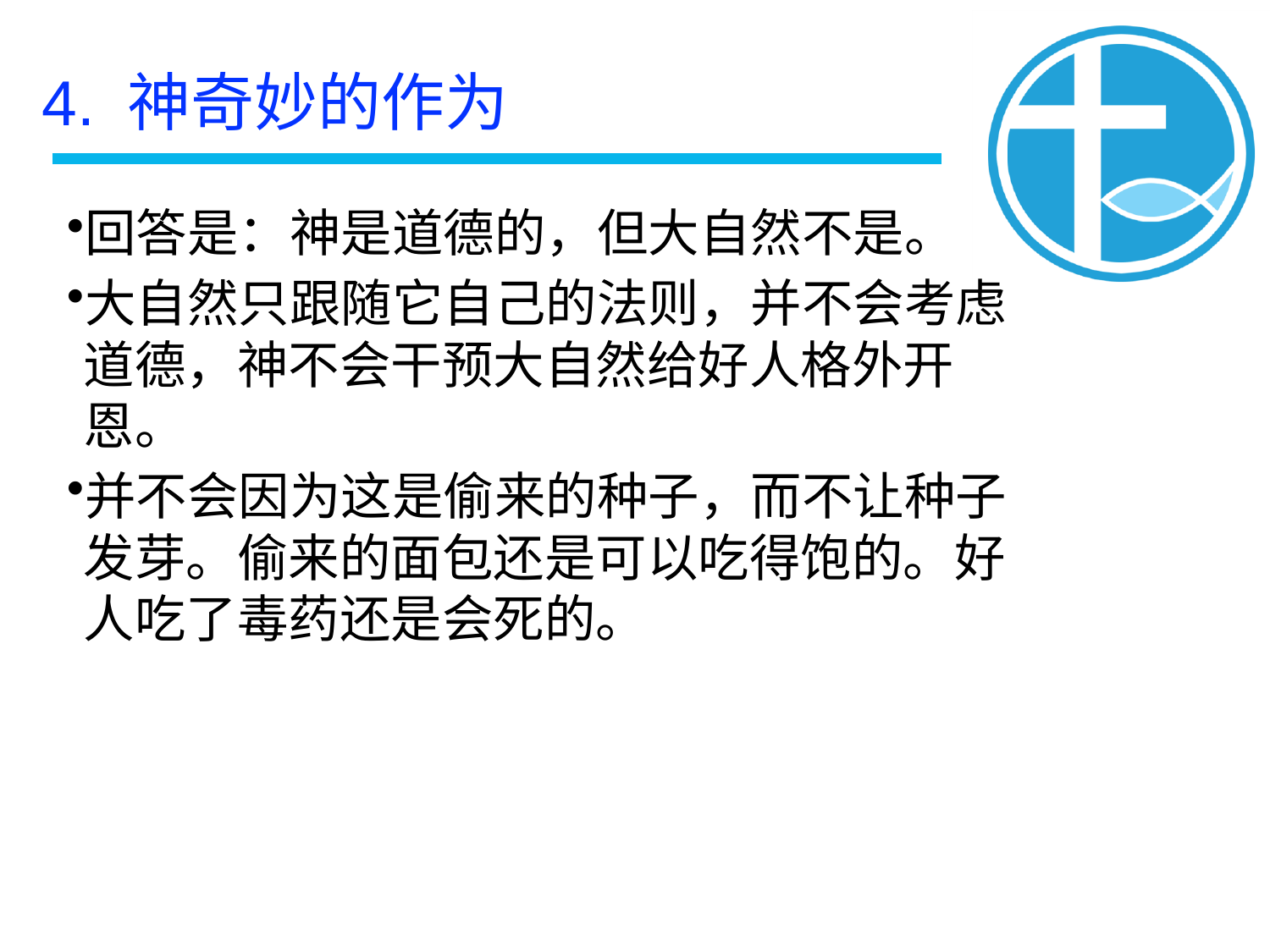

4. 神奇妙的作为
回答是：神是道德的，但大自然不是。
大自然只跟随它自己的法则，并不会考虑道德，神不会干预大自然给好人格外开恩。
并不会因为这是偷来的种子，而不让种子发芽。偷来的面包还是可以吃得饱的。好人吃了毒药还是会死的。